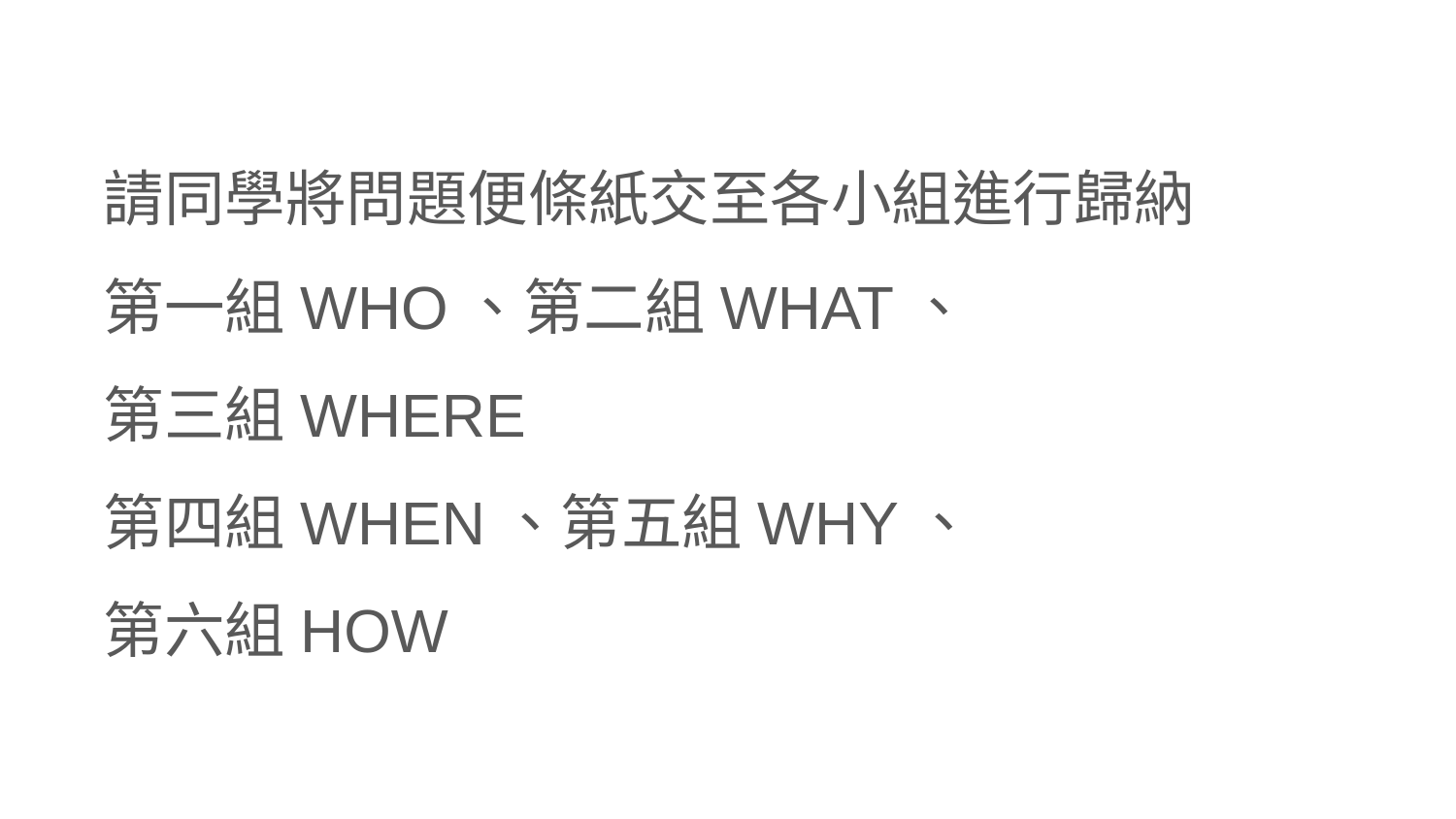

請同學將問題便條紙交至各小組進行歸納
第一組WHO、第二組WHAT、
第三組WHERE
第四組WHEN、第五組WHY、
第六組HOW